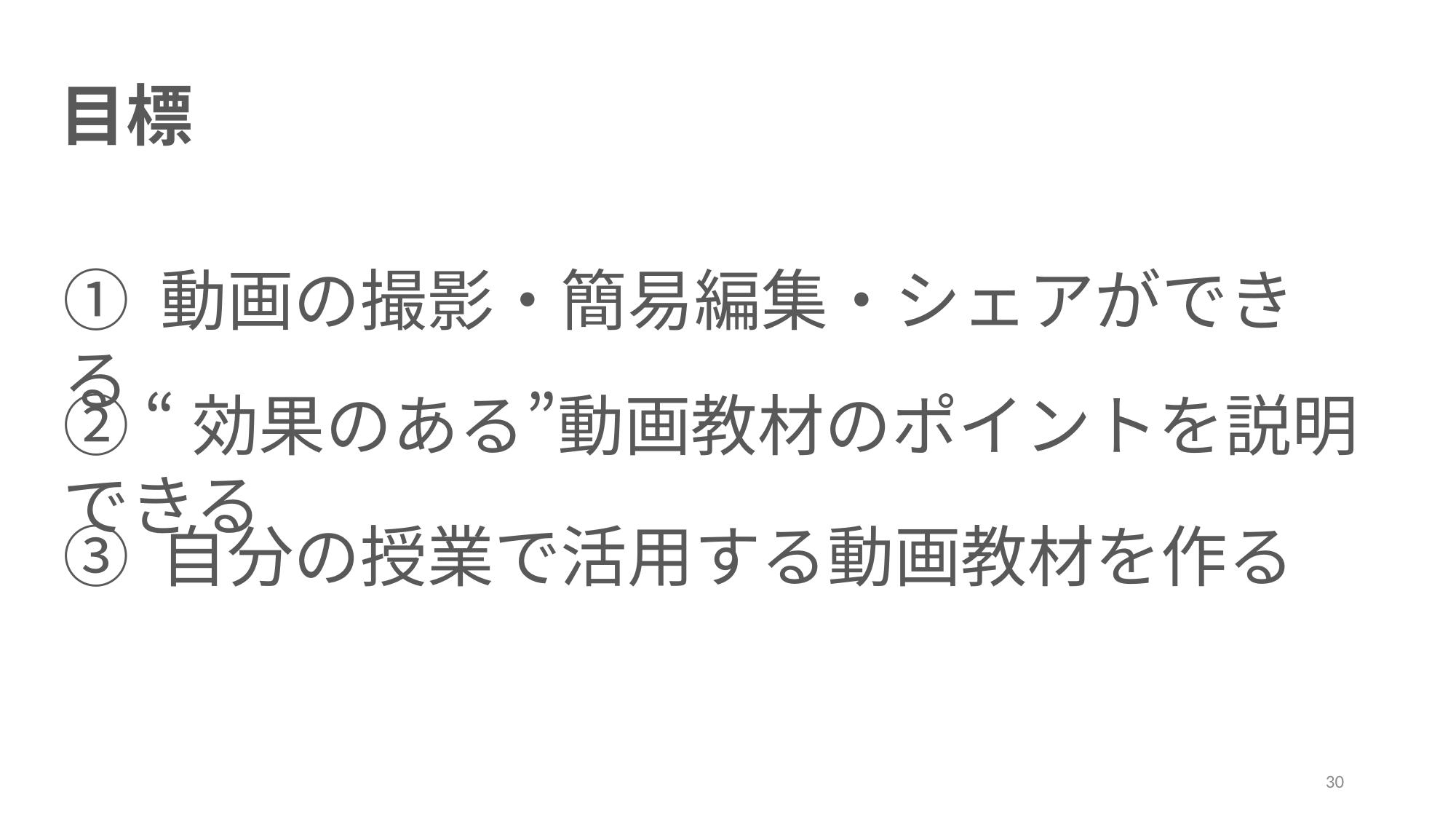

目標
① 動画の撮影・簡易編集・シェアができる
② “効果のある”動画教材のポイントを説明できる
③ 自分の授業で活用する動画教材を作る
30